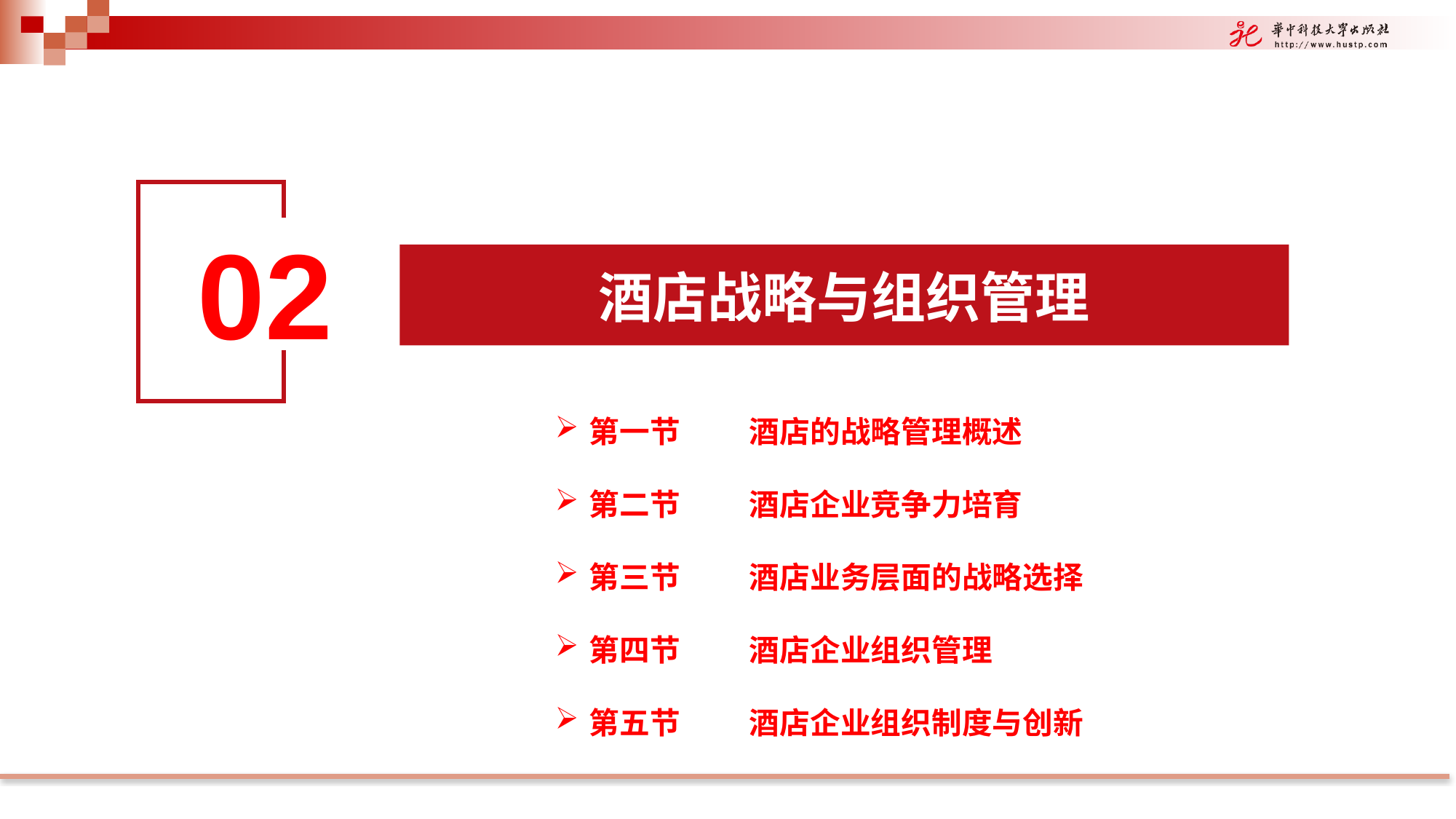

02

酒店战略与组织管理
第一节          酒店的战略管理概述
第二节          酒店企业竞争力培育
第三节          酒店业务层面的战略选择
第四节          酒店企业组织管理
第五节          酒店企业组织制度与创新